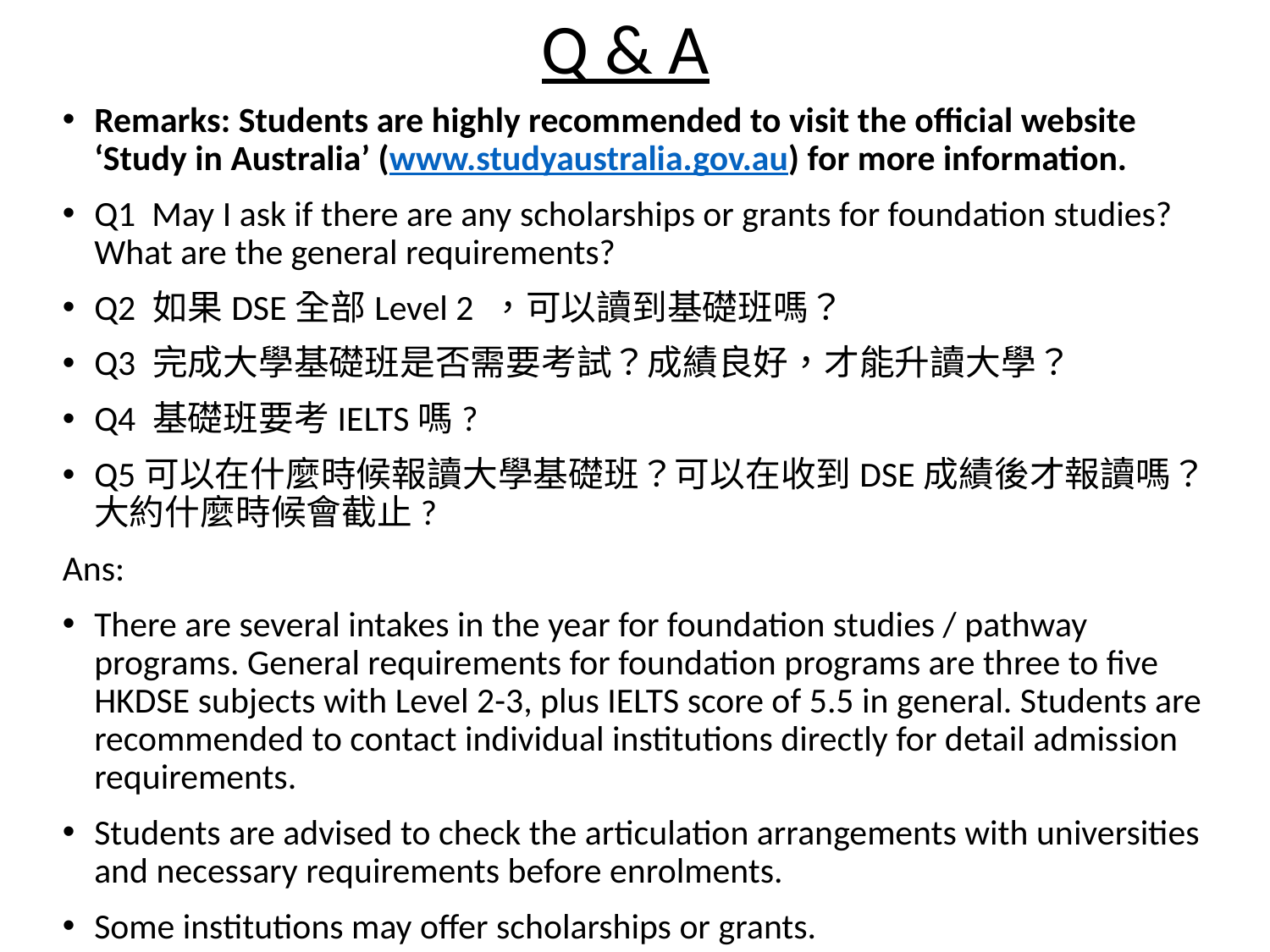

# Q & A
Remarks: Students are highly recommended to visit the official website ‘Study in Australia’ (www.studyaustralia.gov.au) for more information.
Q1  May I ask if there are any scholarships or grants for foundation studies? What are the general requirements?
Q2 如果DSE全部Level 2 ，可以讀到基礎班嗎？
Q3 完成大學基礎班是否需要考試？成績良好，才能升讀大學？
Q4 基礎班要考IELTS嗎?
Q5可以在什麼時候報讀大學基礎班？可以在收到DSE成績後才報讀嗎？大約什麼時候會截止?
Ans:
There are several intakes in the year for foundation studies / pathway programs. General requirements for foundation programs are three to five HKDSE subjects with Level 2-3, plus IELTS score of 5.5 in general. Students are recommended to contact individual institutions directly for detail admission requirements.
Students are advised to check the articulation arrangements with universities and necessary requirements before enrolments.
Some institutions may offer scholarships or grants.